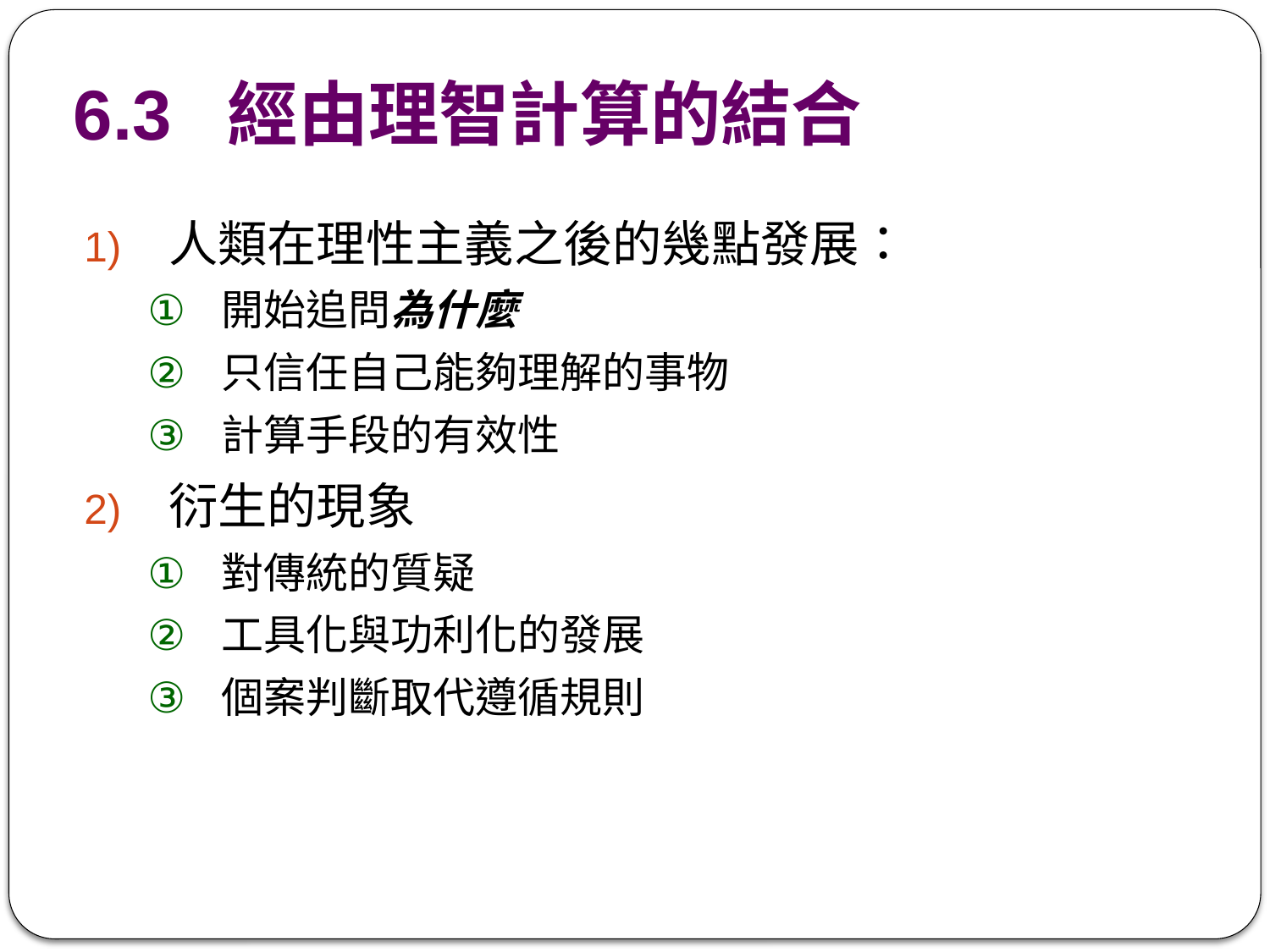

# 6.3  經由理智計算的結合
人類在理性主義之後的幾點發展：
開始追問為什麼
只信任自己能夠理解的事物
計算手段的有效性
衍生的現象
對傳統的質疑
工具化與功利化的發展
個案判斷取代遵循規則
61